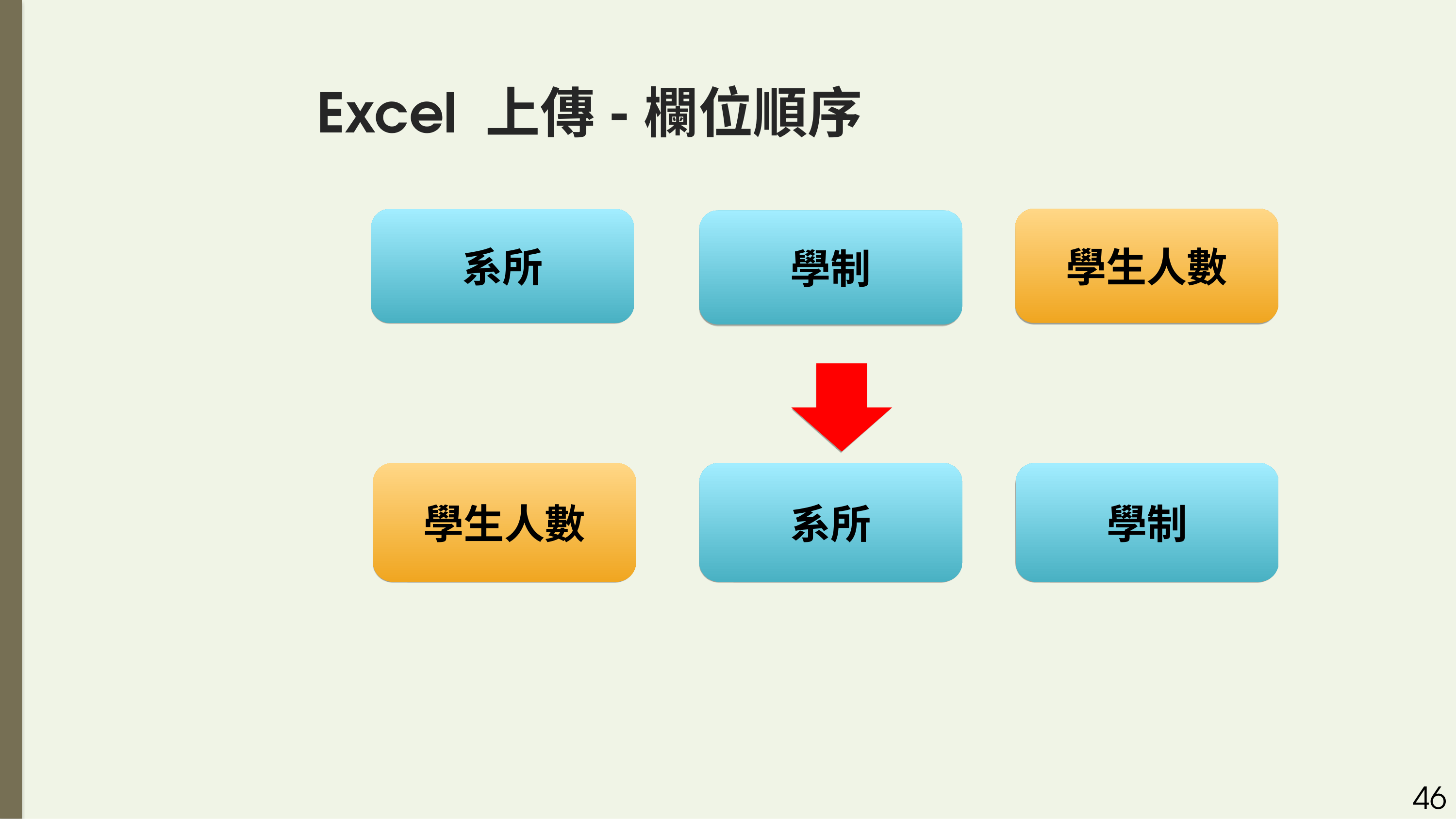

# Excel 上傳-欄位順序
學生人數
系所
學制

學生人數
系所
學制
46